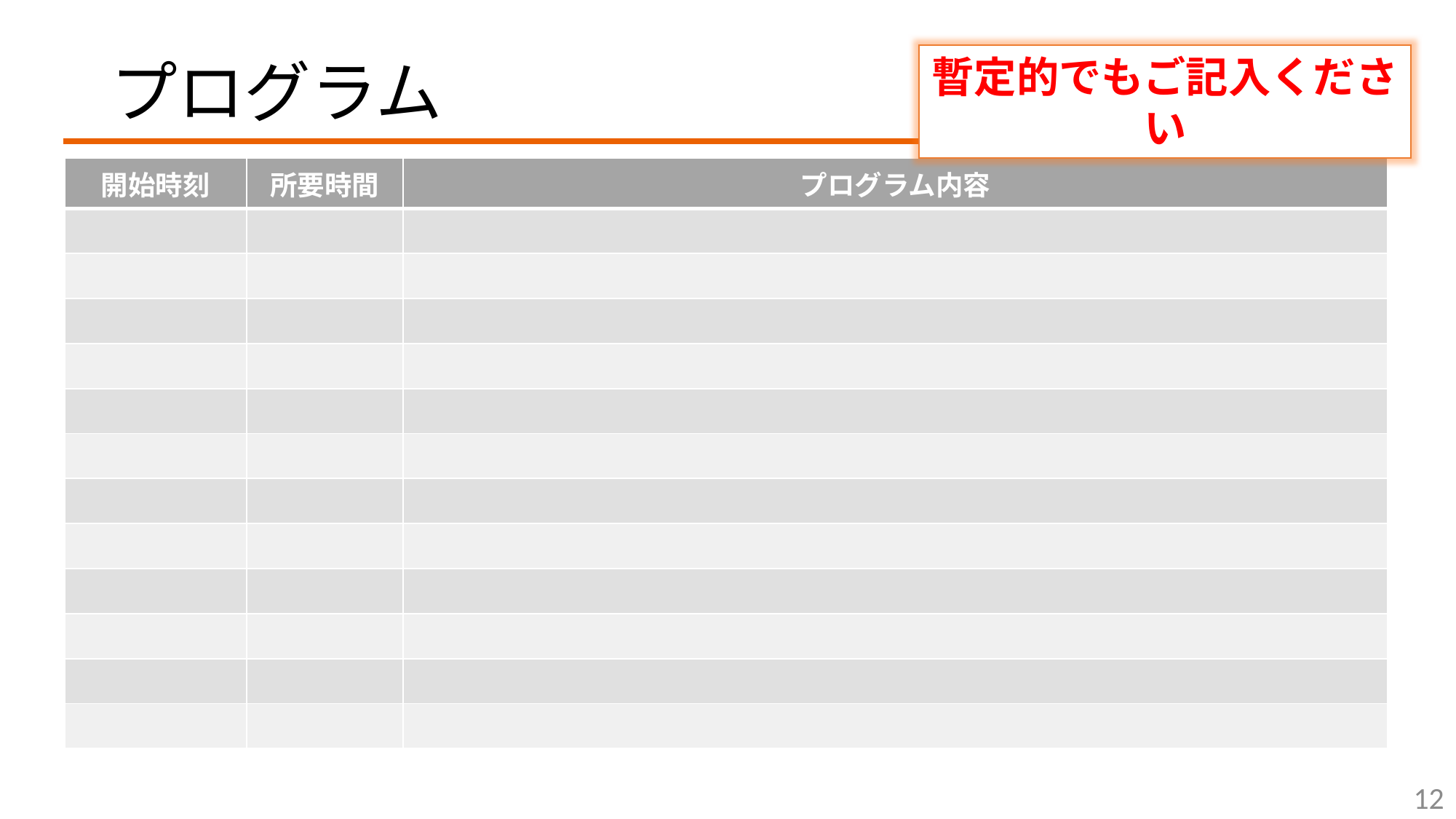

# プログラム
暫定的でもご記入ください
| 開始時刻 | 所要時間 | プログラム内容 |
| --- | --- | --- |
|  |  |  |
|  |  |  |
|  |  |  |
|  |  |  |
|  |  |  |
|  |  |  |
|  |  |  |
|  |  |  |
|  |  |  |
|  |  |  |
|  |  |  |
|  |  |  |
12